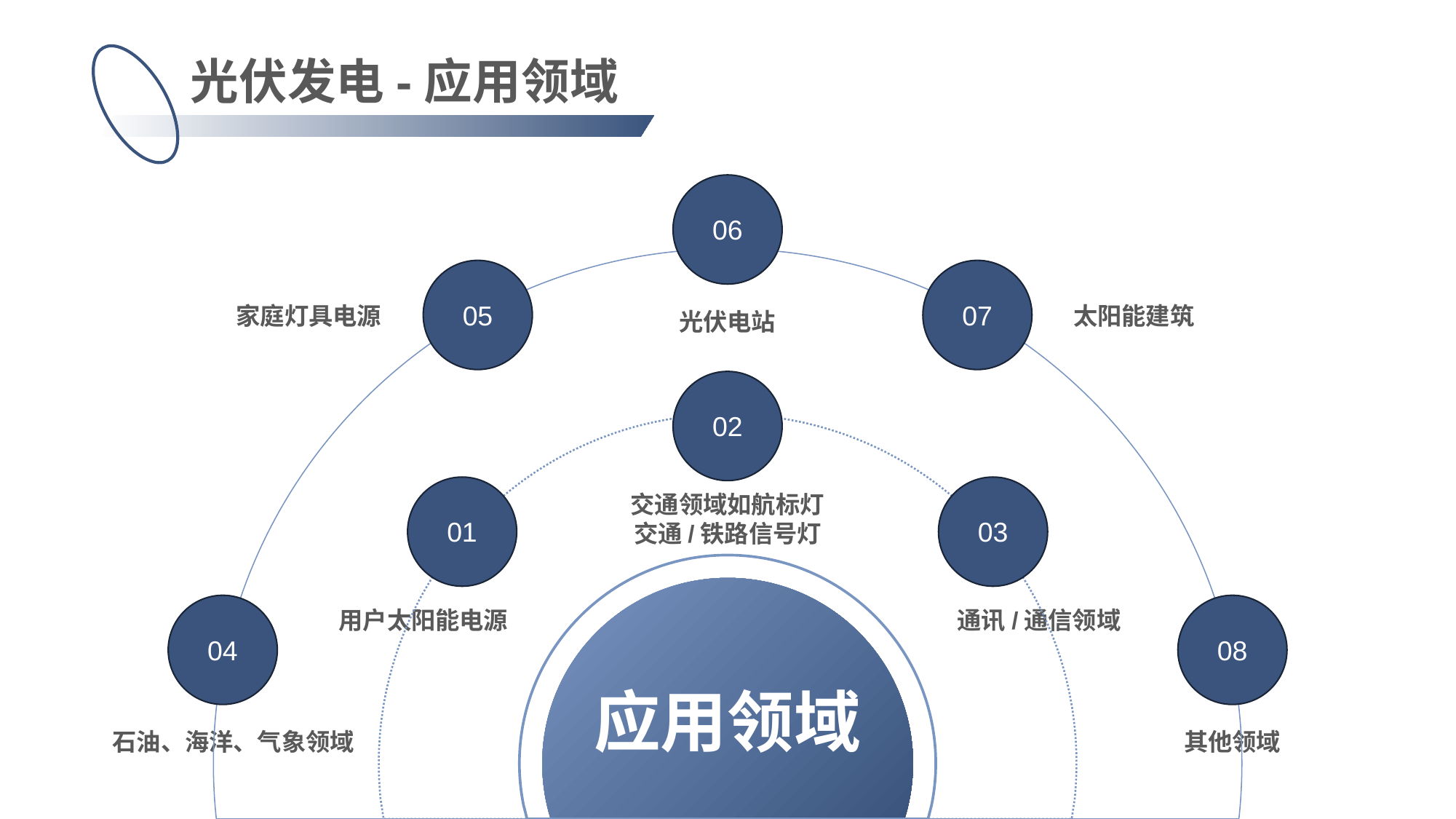

光伏发电-应用领域

06

05

07
家庭灯具电源
太阳能建筑
光伏电站

02

01

03
交通领域如航标灯交通/铁路信号灯

04

08
用户太阳能电源
通讯/通信领域
应用领域
其他领域
石油、海洋、气象领域